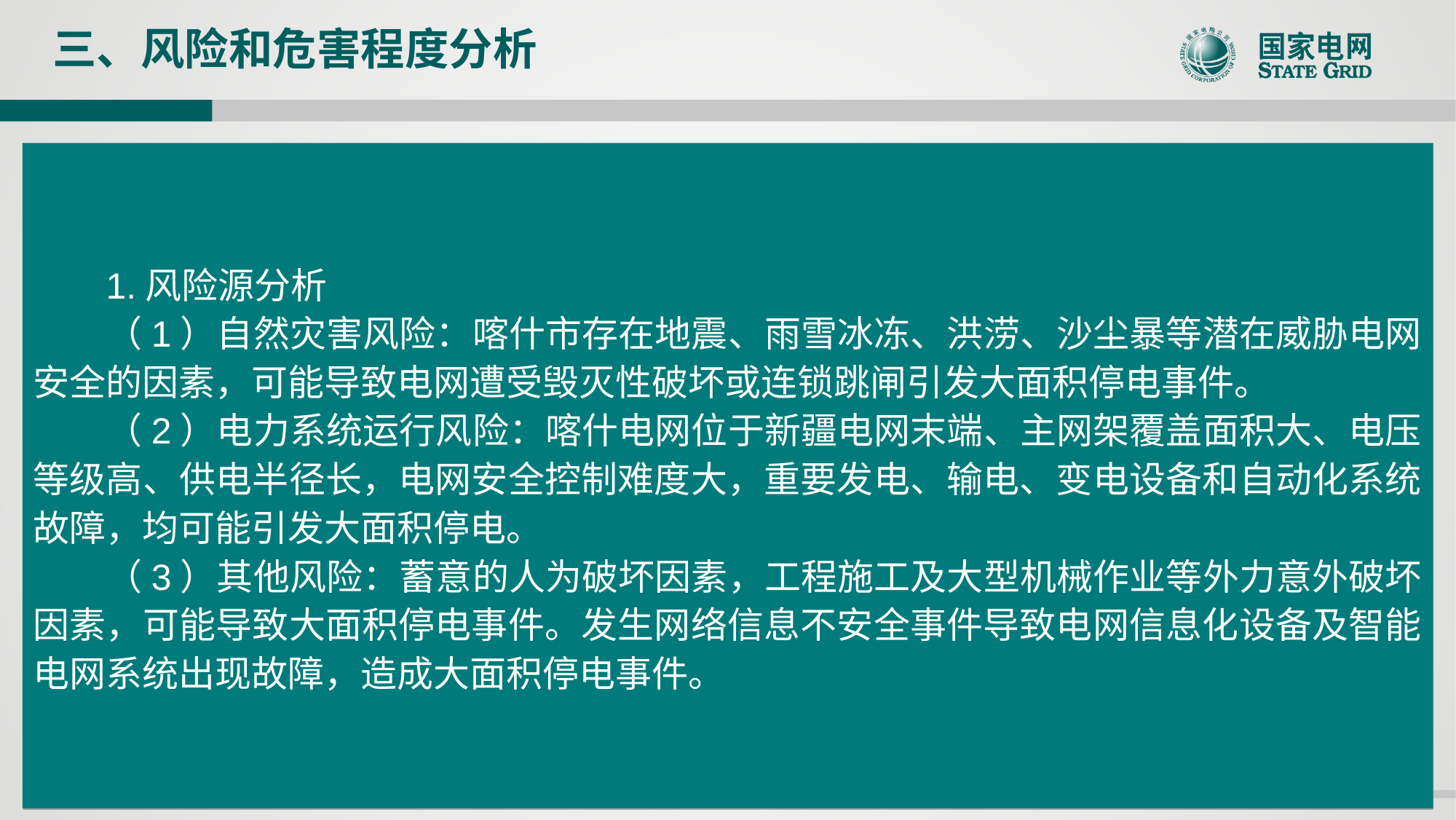

三、风险和危害程度分析
1.风险源分析
（1）自然灾害风险：喀什市存在地震、雨雪冰冻、洪涝、沙尘暴等潜在威胁电网安全的因素，可能导致电网遭受毁灭性破坏或连锁跳闸引发大面积停电事件。
（2）电力系统运行风险：喀什电网位于新疆电网末端、主网架覆盖面积大、电压等级高、供电半径长，电网安全控制难度大，重要发电、输电、变电设备和自动化系统故障，均可能引发大面积停电。
（3）其他风险：蓄意的人为破坏因素，工程施工及大型机械作业等外力意外破坏因素，可能导致大面积停电事件。发生网络信息不安全事件导致电网信息化设备及智能电网系统出现故障，造成大面积停电事件。